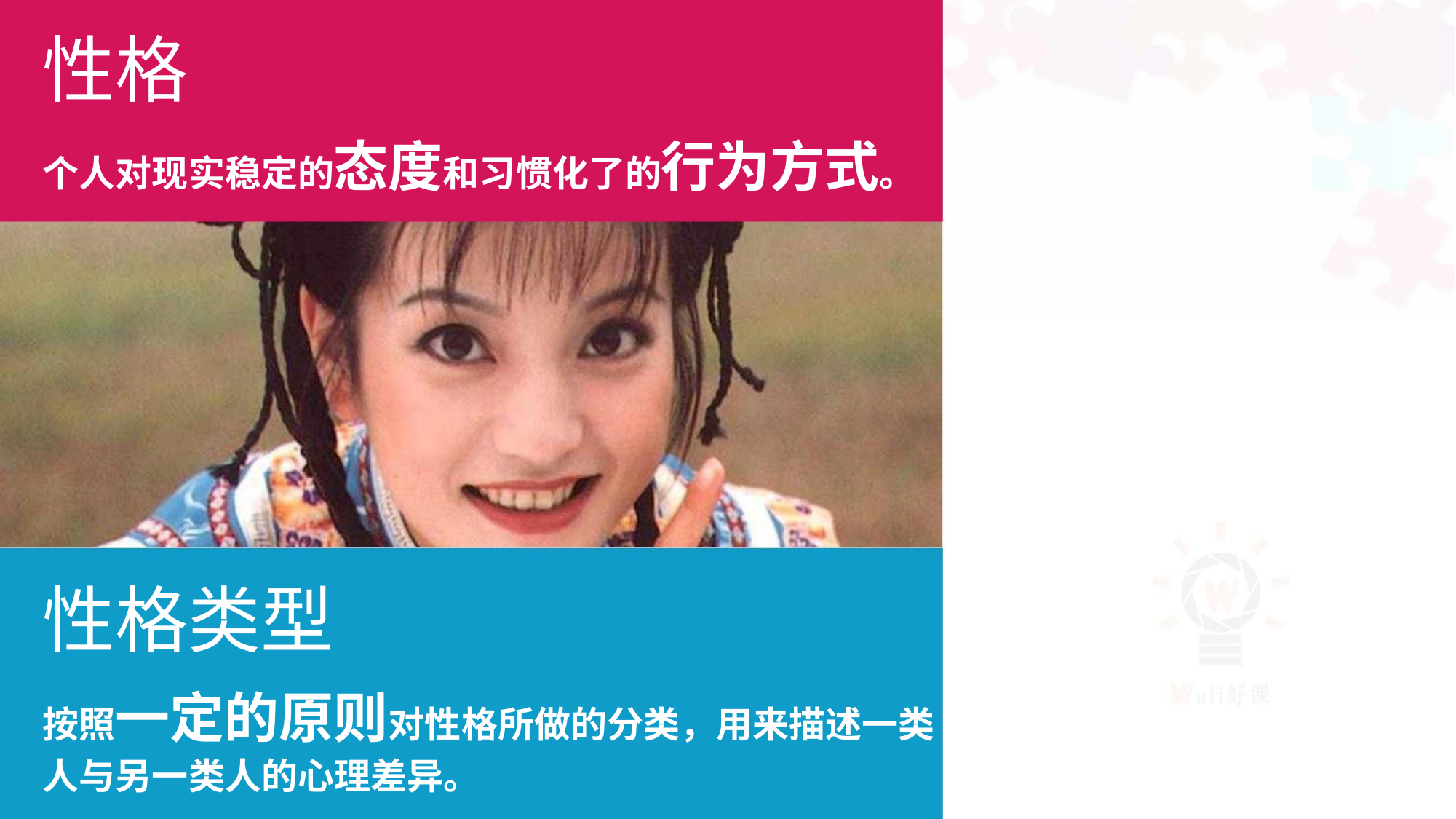

性格
个人对现实稳定的态度和习惯化了的行为方式。
性格类型
按照一定的原则对性格所做的分类，用来描述一类
人与另一类人的心理差异。